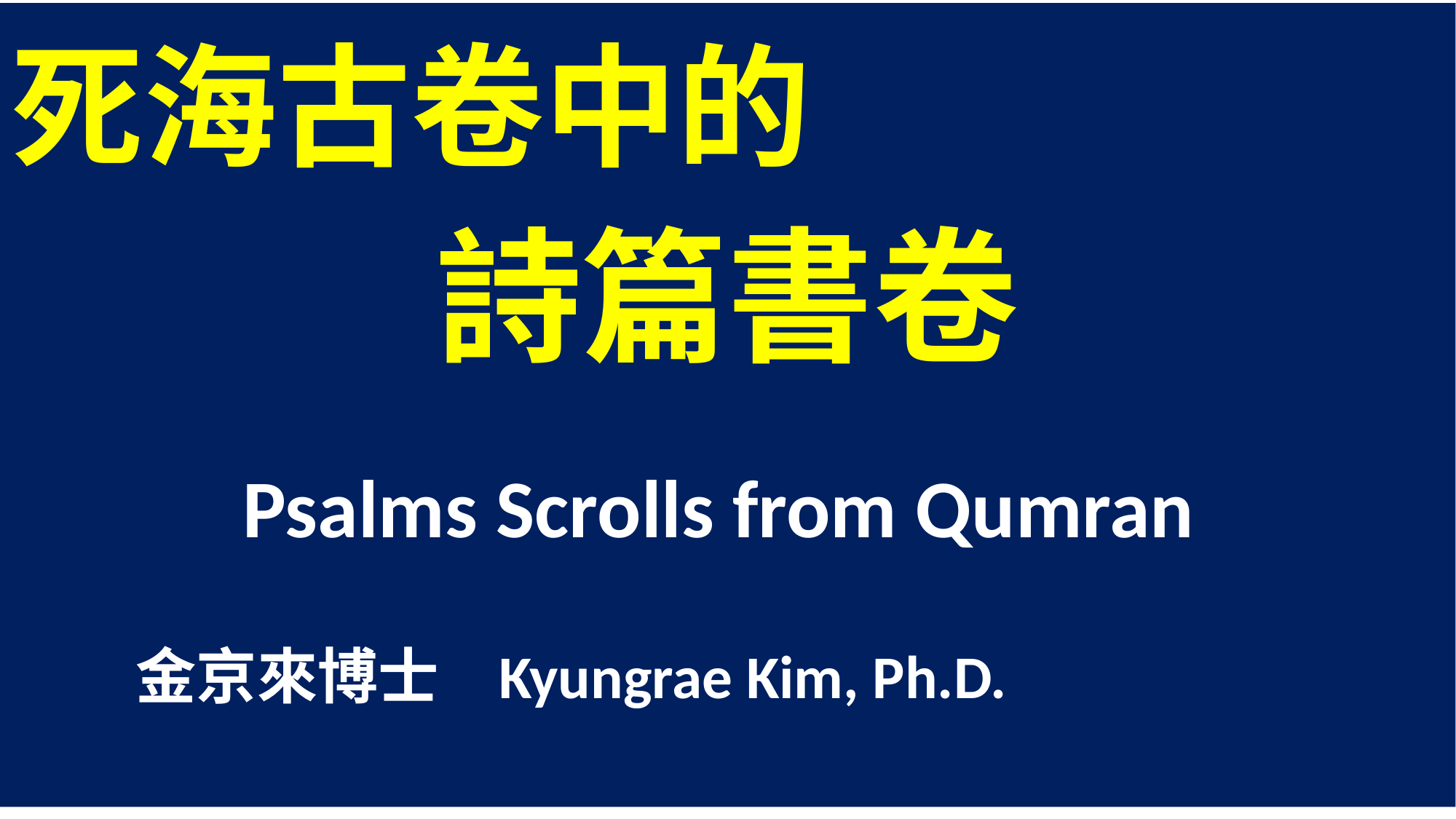

死海古卷中的

詩篇書卷

Psalms Scrolls from Qumran

        金京來博士   Kyungrae Kim, Ph.D.